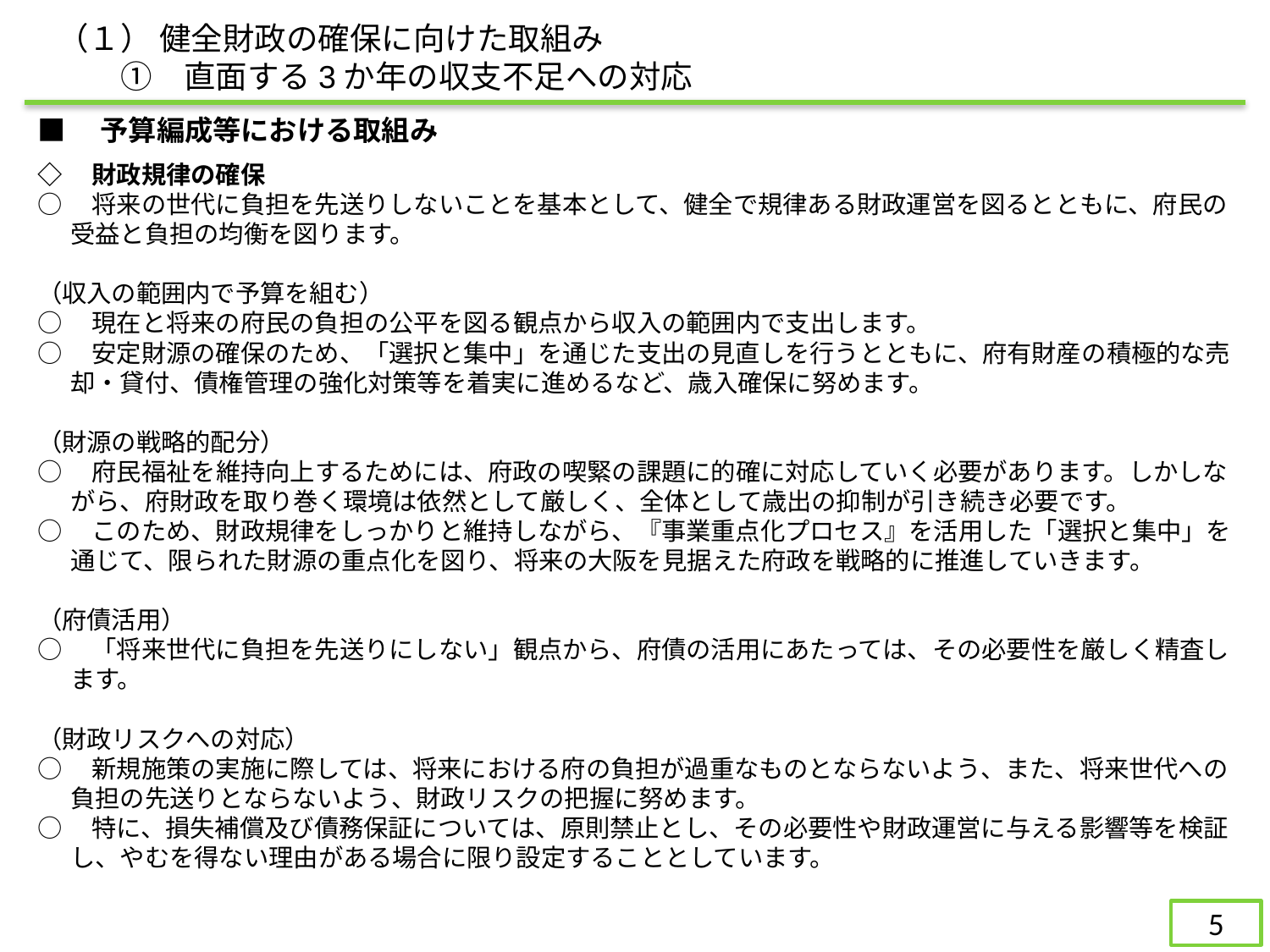

（１） 健全財政の確保に向けた取組み
　　①　直面する3か年の収支不足への対応
■　予算編成等における取組み
◇　財政規律の確保
○　将来の世代に負担を先送りしないことを基本として、健全で規律ある財政運営を図るとともに、府民の受益と負担の均衡を図ります。

（収入の範囲内で予算を組む）
○　現在と将来の府民の負担の公平を図る観点から収入の範囲内で支出します。
○　安定財源の確保のため、「選択と集中」を通じた支出の見直しを行うとともに、府有財産の積極的な売却・貸付、債権管理の強化対策等を着実に進めるなど、歳入確保に努めます。

（財源の戦略的配分）
○　府民福祉を維持向上するためには、府政の喫緊の課題に的確に対応していく必要があります。しかしながら、府財政を取り巻く環境は依然として厳しく、全体として歳出の抑制が引き続き必要です。
○　このため、財政規律をしっかりと維持しながら、『事業重点化プロセス』を活用した「選択と集中」を通じて、限られた財源の重点化を図り、将来の大阪を見据えた府政を戦略的に推進していきます。

（府債活用）
○　「将来世代に負担を先送りにしない」観点から、府債の活用にあたっては、その必要性を厳しく精査します。

（財政リスクへの対応）
○　新規施策の実施に際しては、将来における府の負担が過重なものとならないよう、また、将来世代への負担の先送りとならないよう、財政リスクの把握に努めます。
○　特に、損失補償及び債務保証については、原則禁止とし、その必要性や財政運営に与える影響等を検証し、やむを得ない理由がある場合に限り設定することとしています。
5